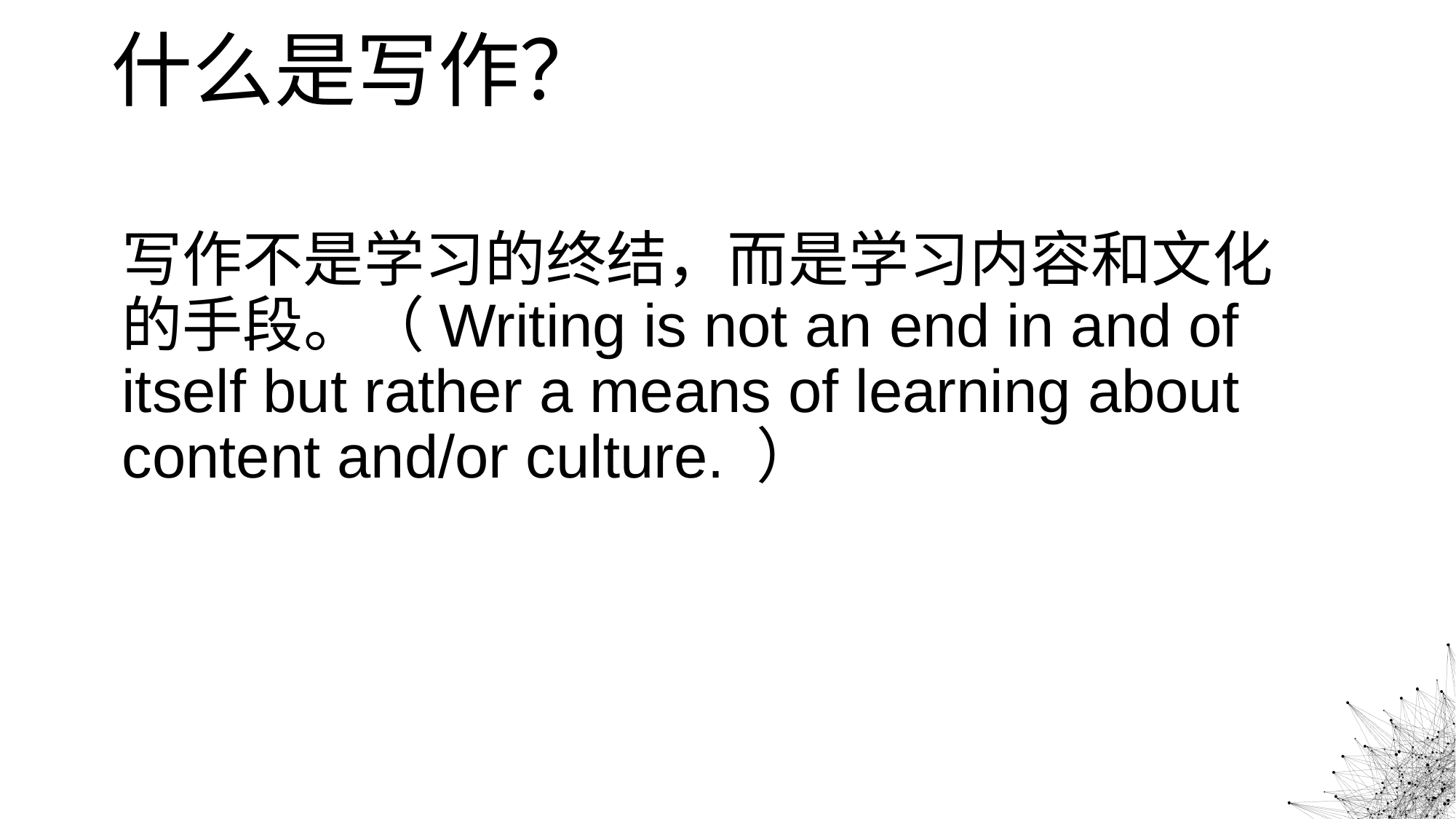

# 什么是写作？
写作不是学习的终结，而是学习内容和文化的手段。（Writing is not an end in and of itself but rather a means of learning about content and/or culture. ）